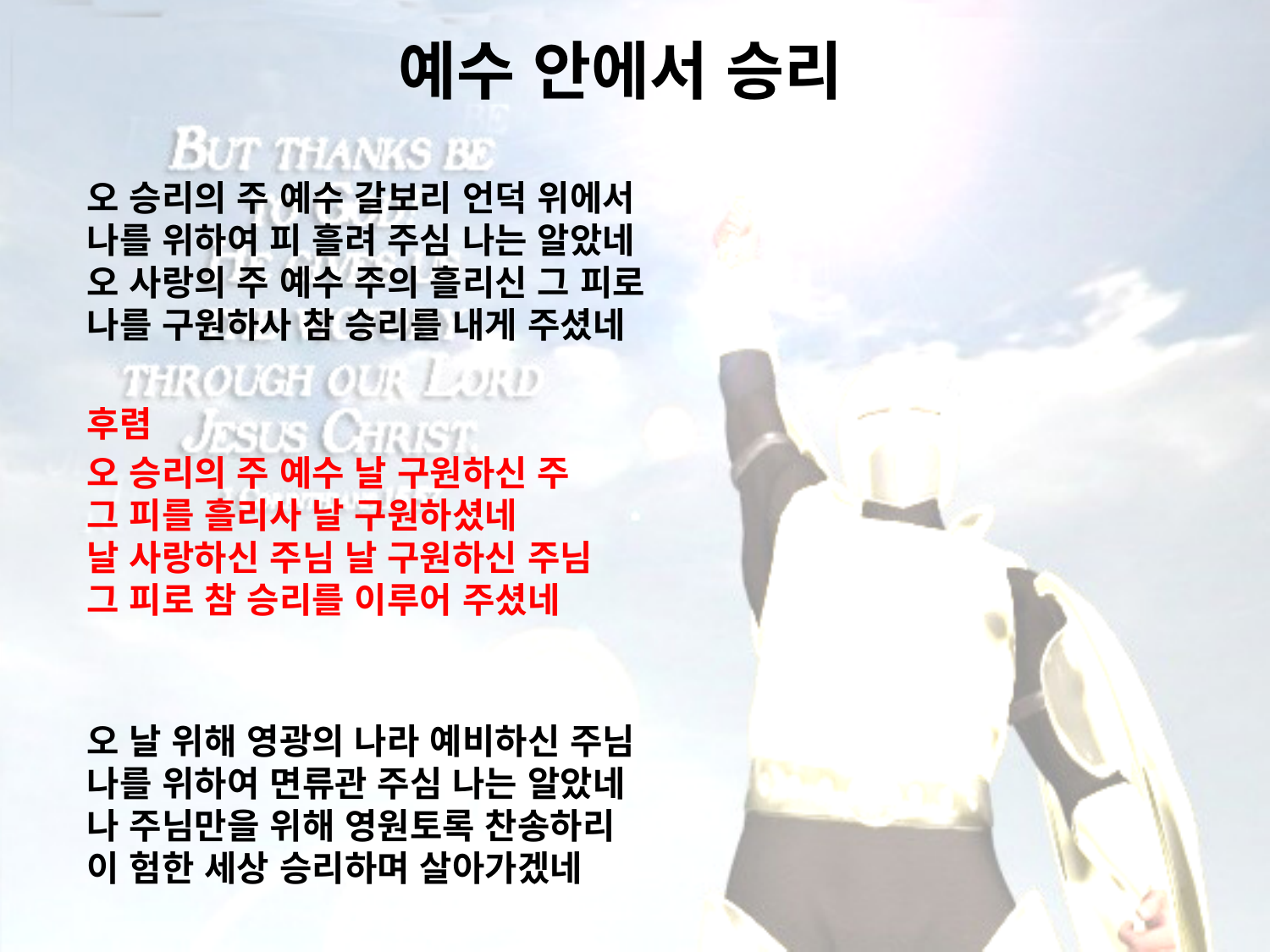

# 예수 안에서 승리
오 승리의 주 예수 갈보리 언덕 위에서
나를 위하여 피 흘려 주심 나는 알았네
오 사랑의 주 예수 주의 흘리신 그 피로
나를 구원하사 참 승리를 내게 주셨네

후렴
오 승리의 주 예수 날 구원하신 주
그 피를 흘리사 날 구원하셨네
날 사랑하신 주님 날 구원하신 주님
그 피로 참 승리를 이루어 주셨네

오 날 위해 영광의 나라 예비하신 주님
나를 위하여 면류관 주심 나는 알았네
나 주님만을 위해 영원토록 찬송하리
이 험한 세상 승리하며 살아가겠네